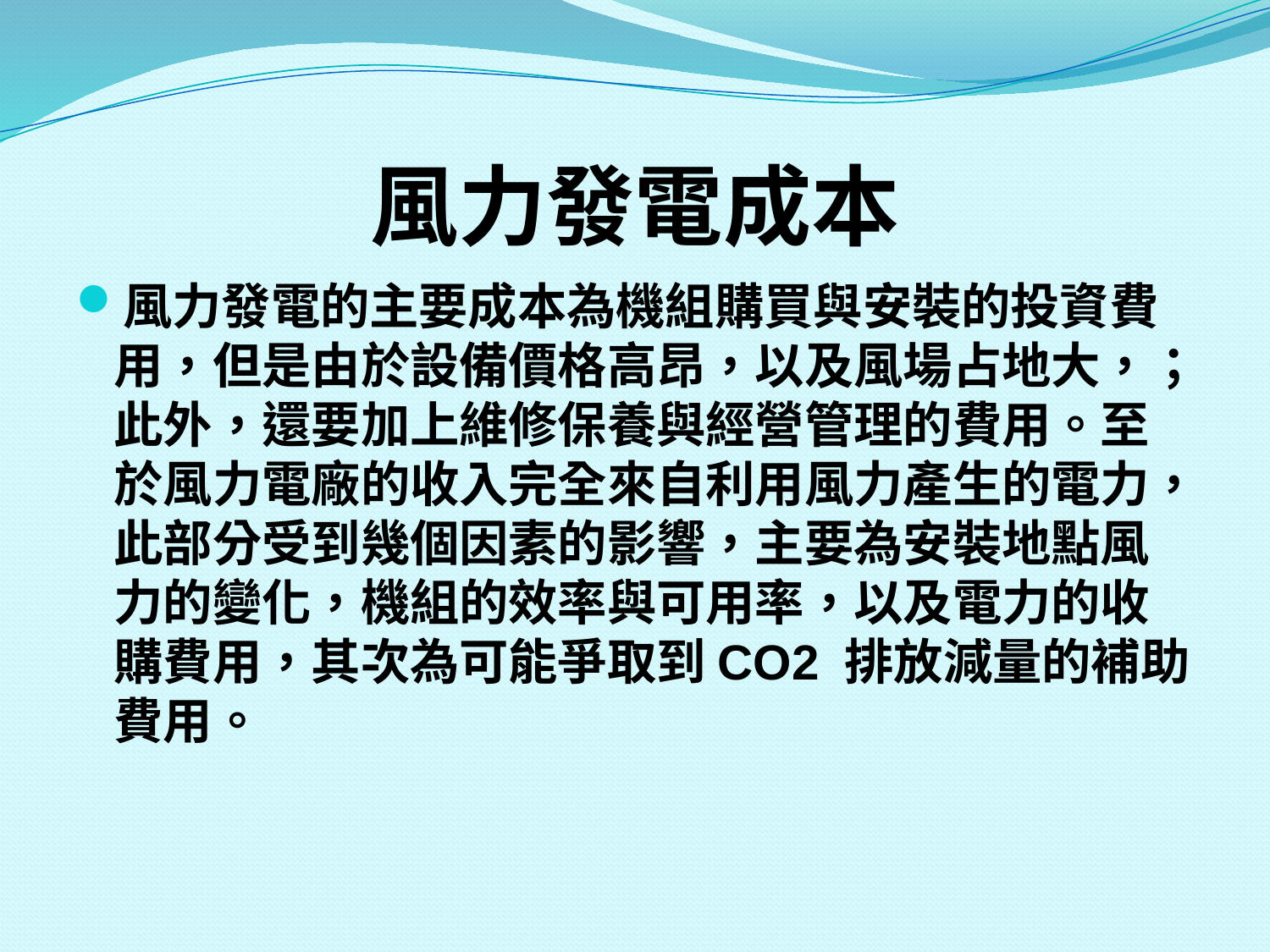

# 風力發電成本
風力發電的主要成本為機組購買與安裝的投資費用，但是由於設備價格高昂，以及風場占地大，；此外，還要加上維修保養與經營管理的費用。至於風力電廠的收入完全來自利用風力產生的電力，此部分受到幾個因素的影響，主要為安裝地點風力的變化，機組的效率與可用率，以及電力的收購費用，其次為可能爭取到CO2 排放減量的補助費用。